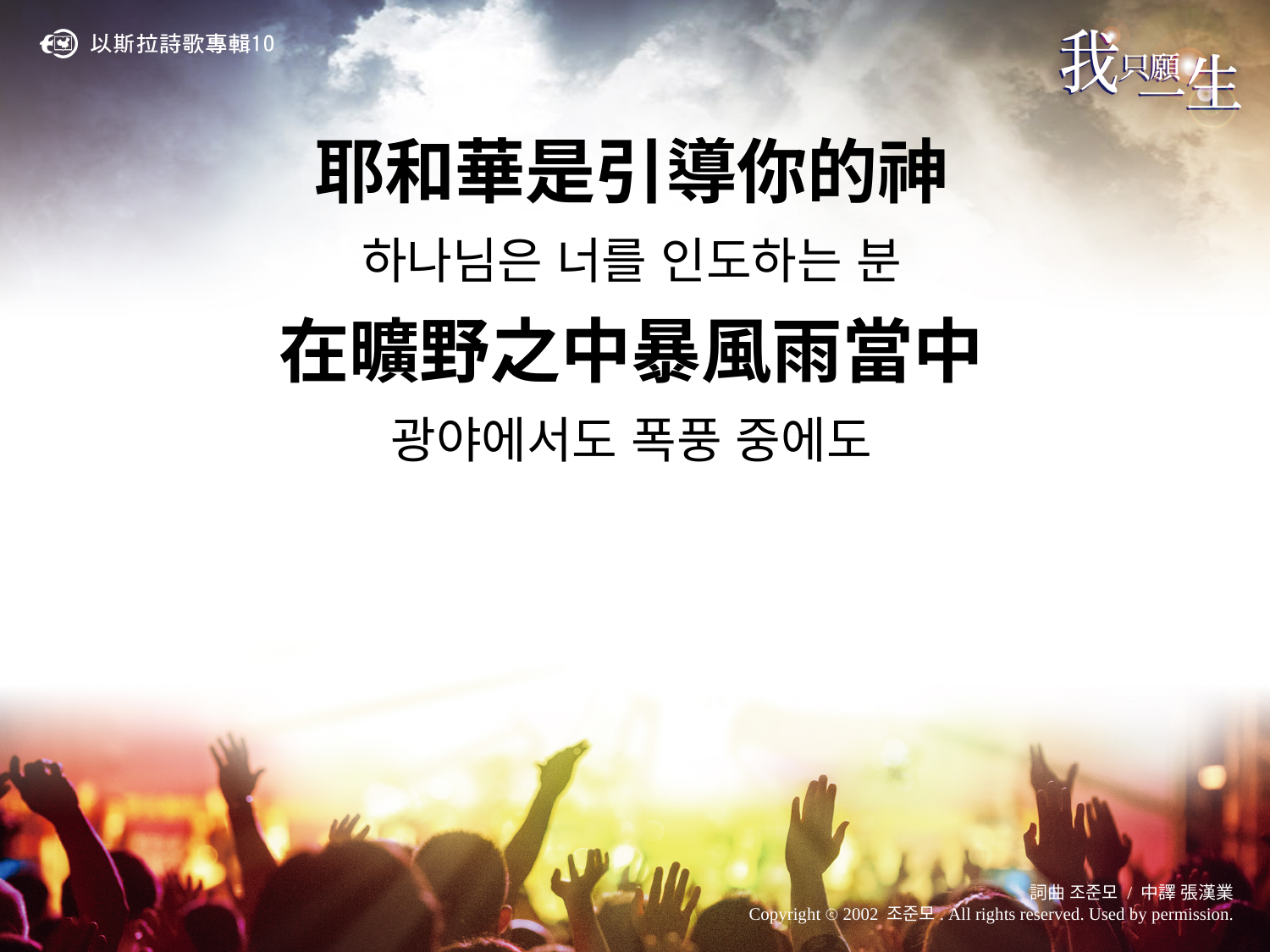

耶和華是引導你的神
하나님은 너를 인도하는 분
在曠野之中暴風雨當中
광야에서도 폭풍 중에도
詞曲 조준모 / 中譯 張漢業
Copyright ⓒ 2002 조준모. All rights reserved. Used by permission.